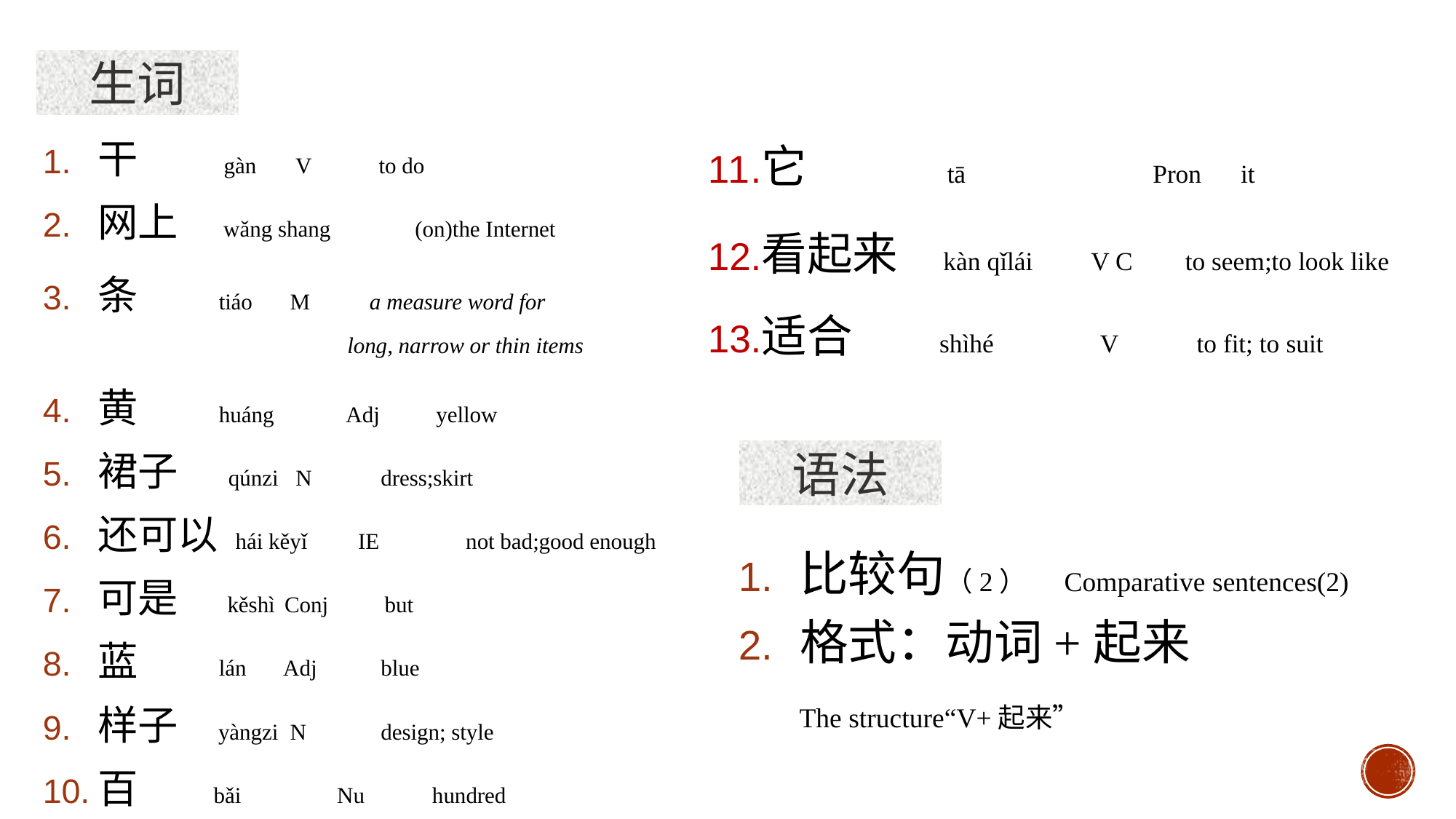

生词
它	                    tā	                  Pron      it
看起来    kàn qǐlái         V C        to seem;to look like
适合             shìhé	          V	        to fit; to suit

干                gàn	   V            to do
网上        wǎng shang               (on)the Internet
条               tiáo	  M	a measure word for
                                                      long, narrow or thin items
黄               huáng             Adj          yellow
裙子         qúnzi	   N	  dress;skirt
还可以 hái kěyǐ         IE	 not bad;good enough
可是        kěshì	 Conj          but
蓝               lán	 Adj   	  blue
样子       yàngzi	  N	  design; style
百              bǎi                 Nu            hundred
语法
比较句（2）     Comparative sentences(2)
格式：动词+起来
     The structure“V+起来”